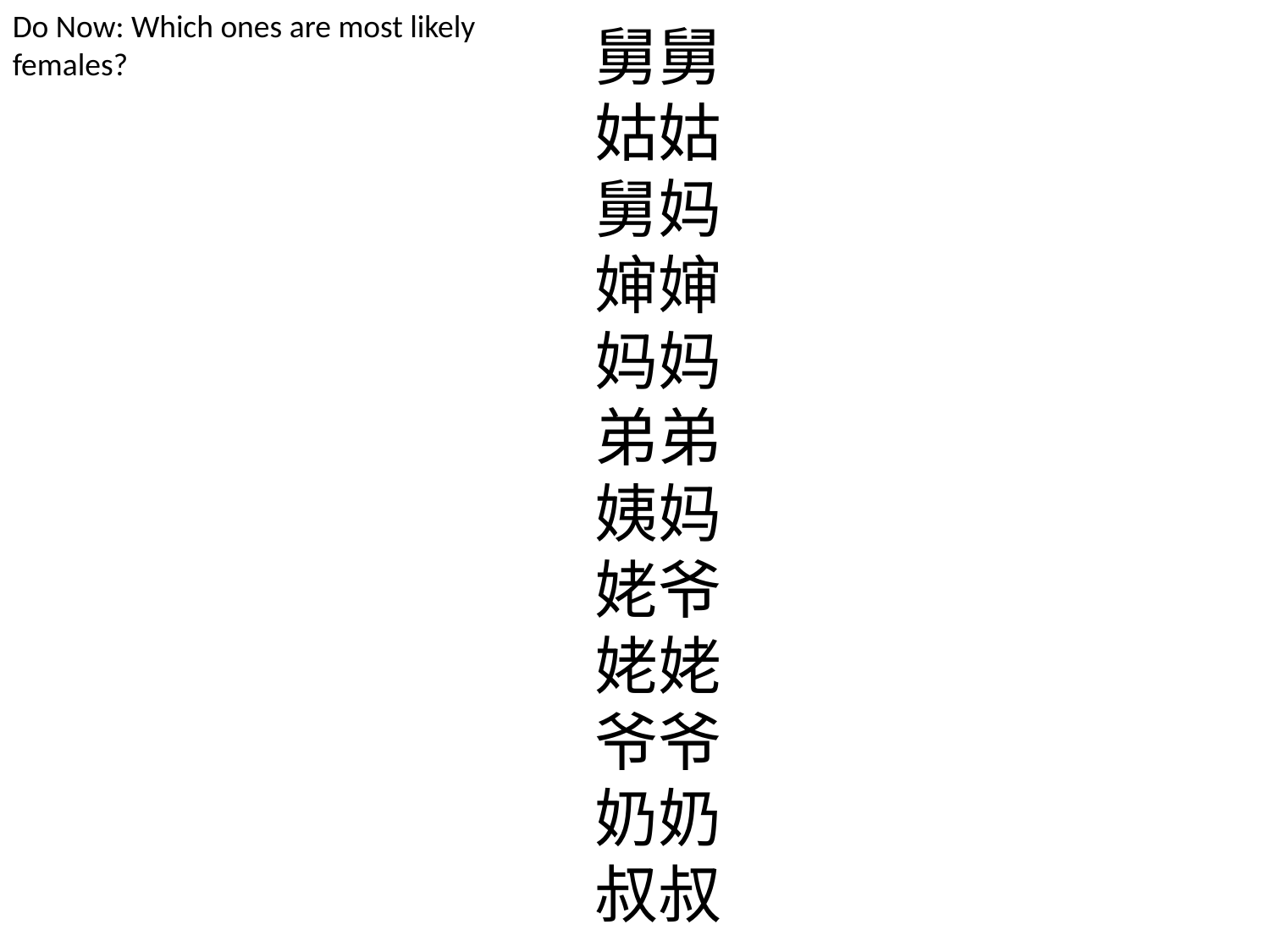

Do Now: Which ones are most likely females?
舅舅
姑姑
舅妈
婶婶
妈妈
弟弟
姨妈
姥爷
姥姥
爷爷
奶奶
叔叔